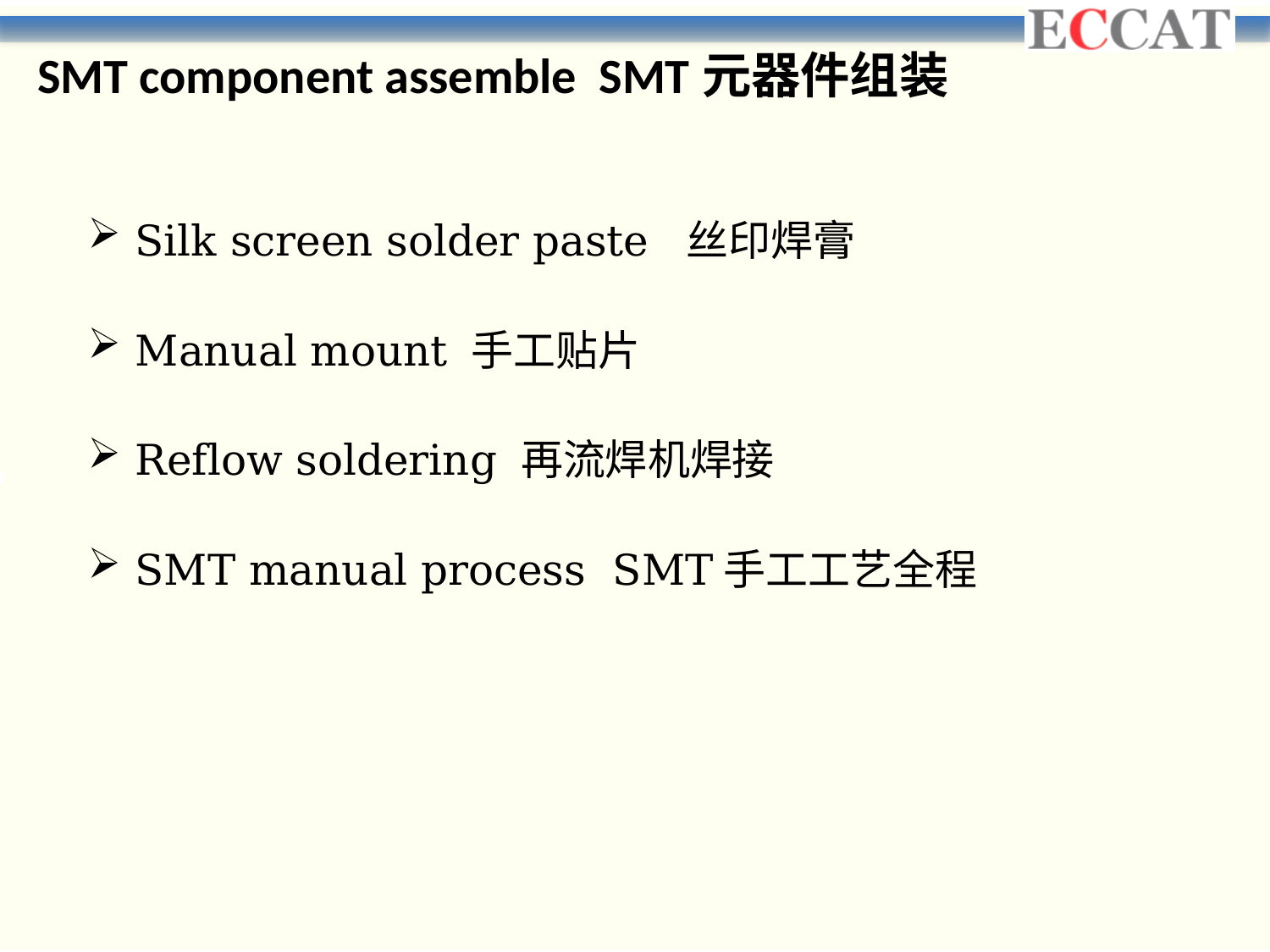

SMT component assemble  SMT元器件组装
Silk screen solder paste  丝印焊膏
Manual mount 手工贴片
Reflow soldering 再流焊机焊接
SMT manual process  SMT手工工艺全程